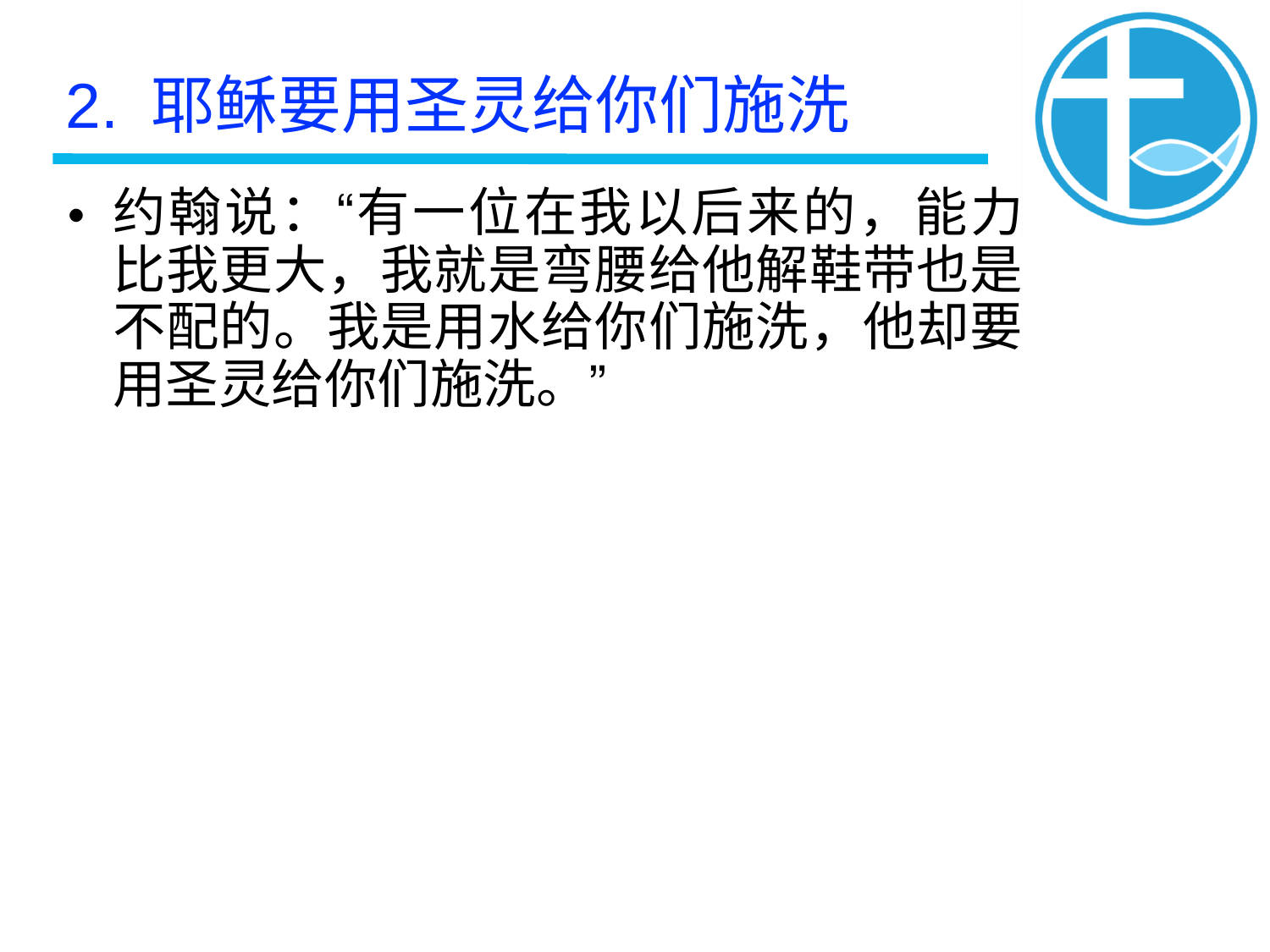

2. 耶稣要用圣灵给你们施洗
约翰说：“有一位在我以后来的，能力比我更大，我就是弯腰给他解鞋带也是不配的。我是用水给你们施洗，他却要用圣灵给你们施洗。”